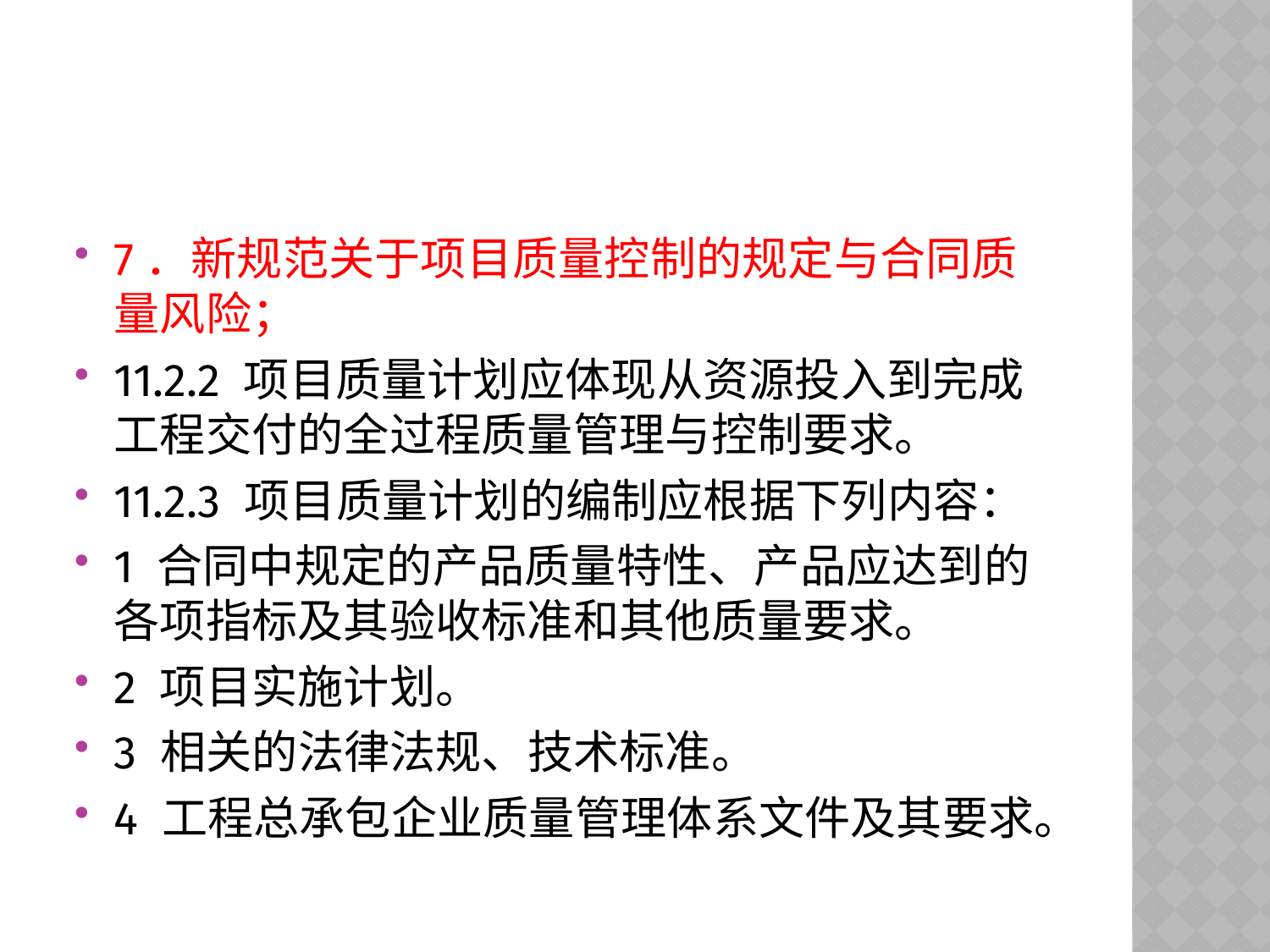

#
7．新规范关于项目质量控制的规定与合同质量风险；
11.2.2 项目质量计划应体现从资源投入到完成工程交付的全过程质量管理与控制要求。
11.2.3 项目质量计划的编制应根据下列内容：
1 合同中规定的产品质量特性、产品应达到的各项指标及其验收标准和其他质量要求。
2 项目实施计划。
3 相关的法律法规、技术标准。
4 工程总承包企业质量管理体系文件及其要求。